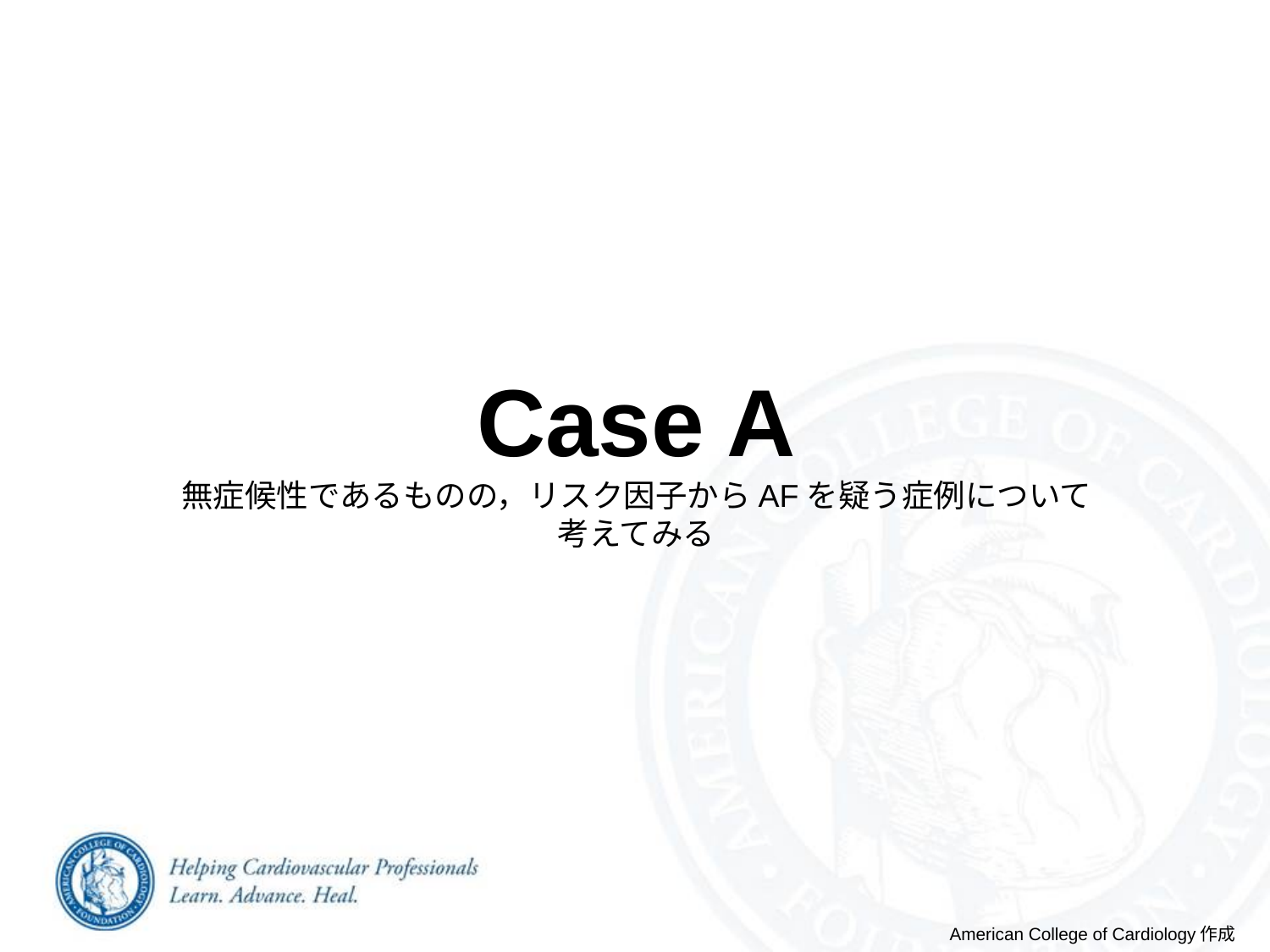

Case A
無症候性であるものの，リスク因子からAFを疑う症例について考えてみる
American College of Cardiology作成